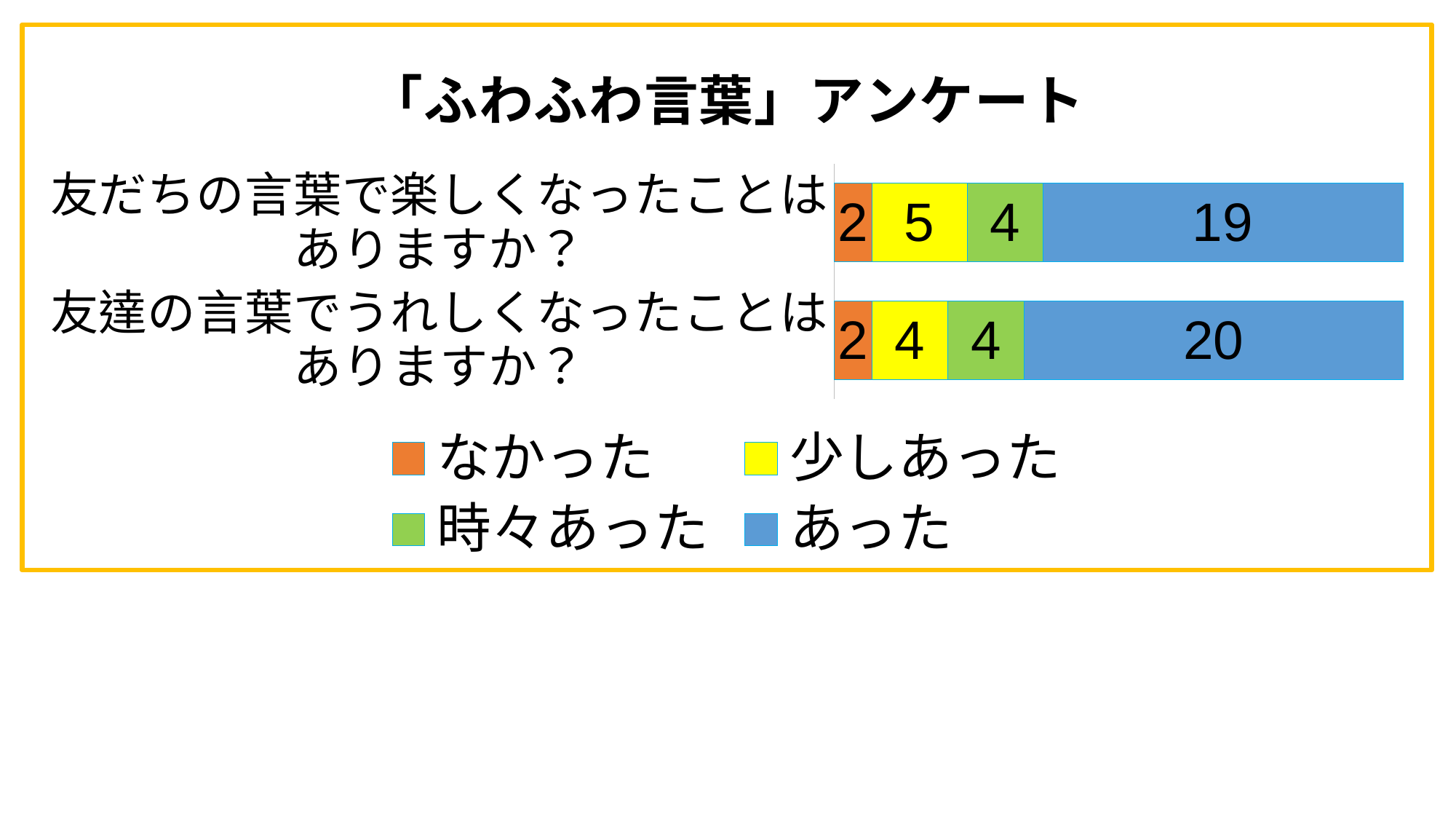

### Chart: 「ふわふわ言葉」アンケート

| Category | なかった | 少しあった | 時々あった | あった |
|---|---|---|---|---|
| 友達の言葉でうれしくなったことはありますか？ | 2.0 | 4.0 | 4.0 | 20.0 |
| 友だちの言葉で楽しくなったことはありますか？ | 2.0 | 5.0 | 4.0 | 19.0 |